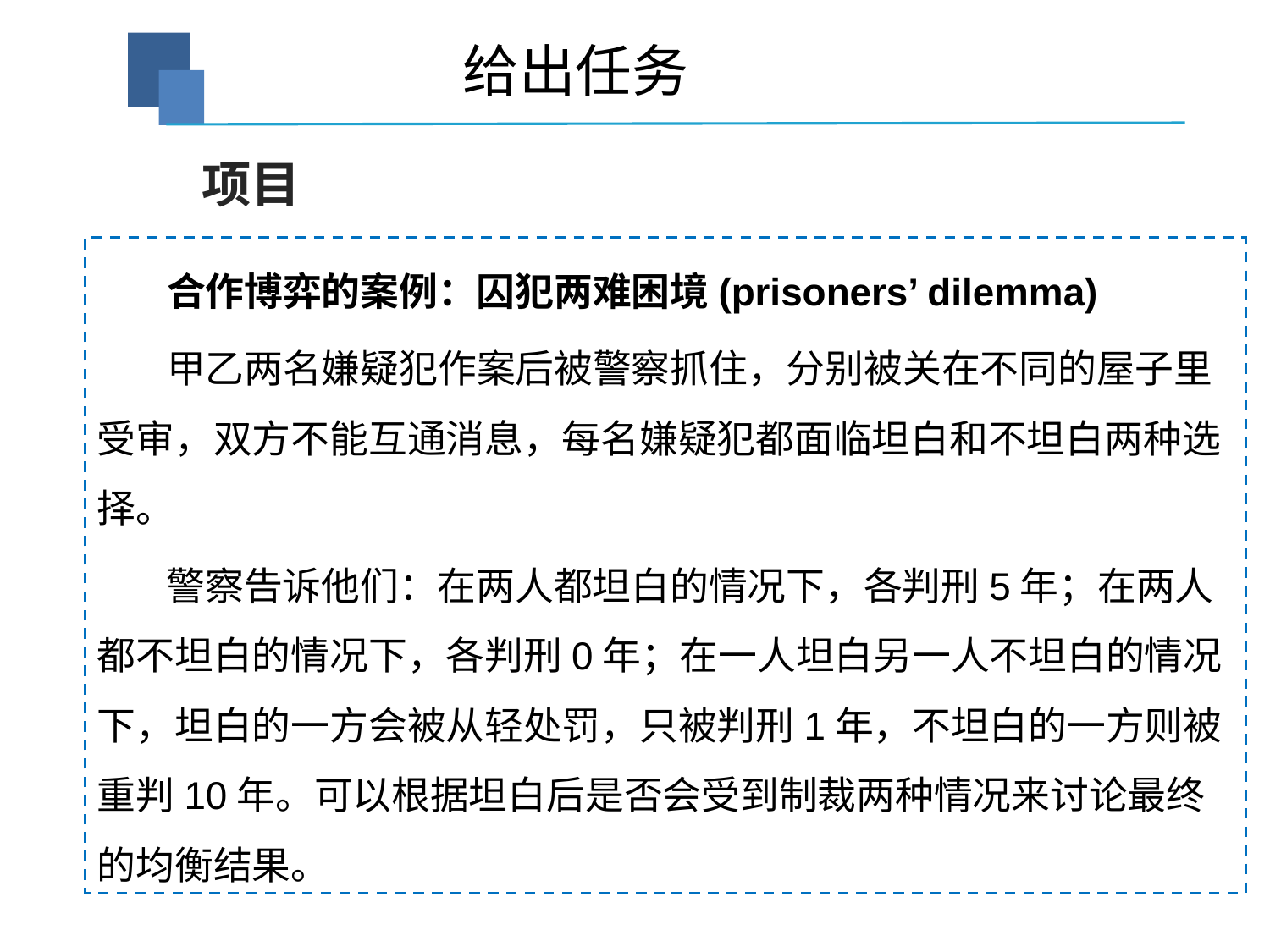

给出任务

项目
  合作博弈的案例：囚犯两难困境(prisoners’ dilemma)
  甲乙两名嫌疑犯作案后被警察抓住，分别被关在不同的屋子里受审，双方不能互通消息，每名嫌疑犯都面临坦白和不坦白两种选择。
  警察告诉他们：在两人都坦白的情况下，各判刑5年；在两人都不坦白的情况下，各判刑0年；在一人坦白另一人不坦白的情况下，坦白的一方会被从轻处罚，只被判刑1年，不坦白的一方则被重判10年。可以根据坦白后是否会受到制裁两种情况来讨论最终的均衡结果。